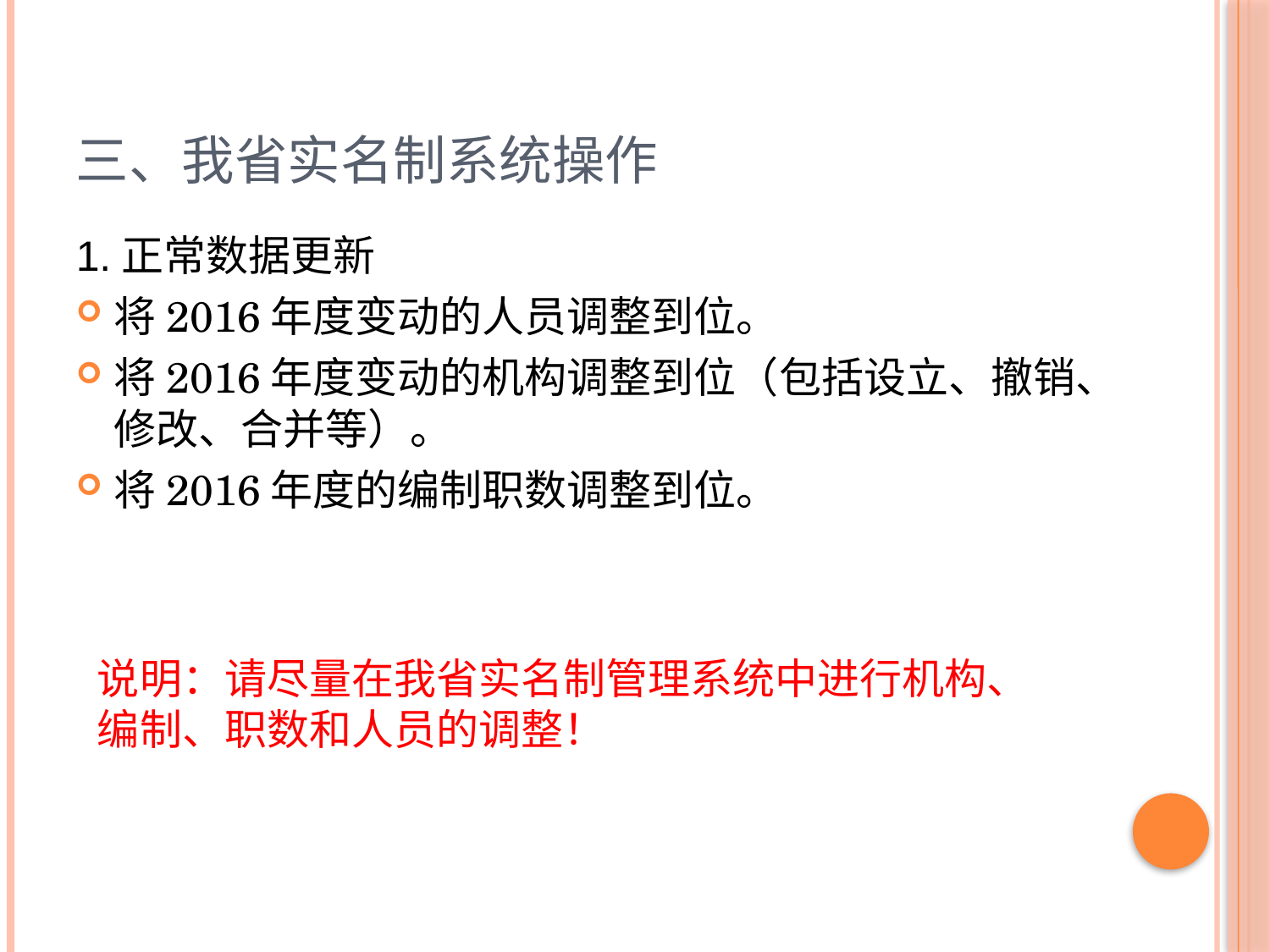

# 三、我省实名制系统操作
1.正常数据更新
将2016年度变动的人员调整到位。
将2016年度变动的机构调整到位（包括设立、撤销、修改、合并等）。
将2016年度的编制职数调整到位。

说明：请尽量在我省实名制管理系统中进行机构、编制、职数和人员的调整！